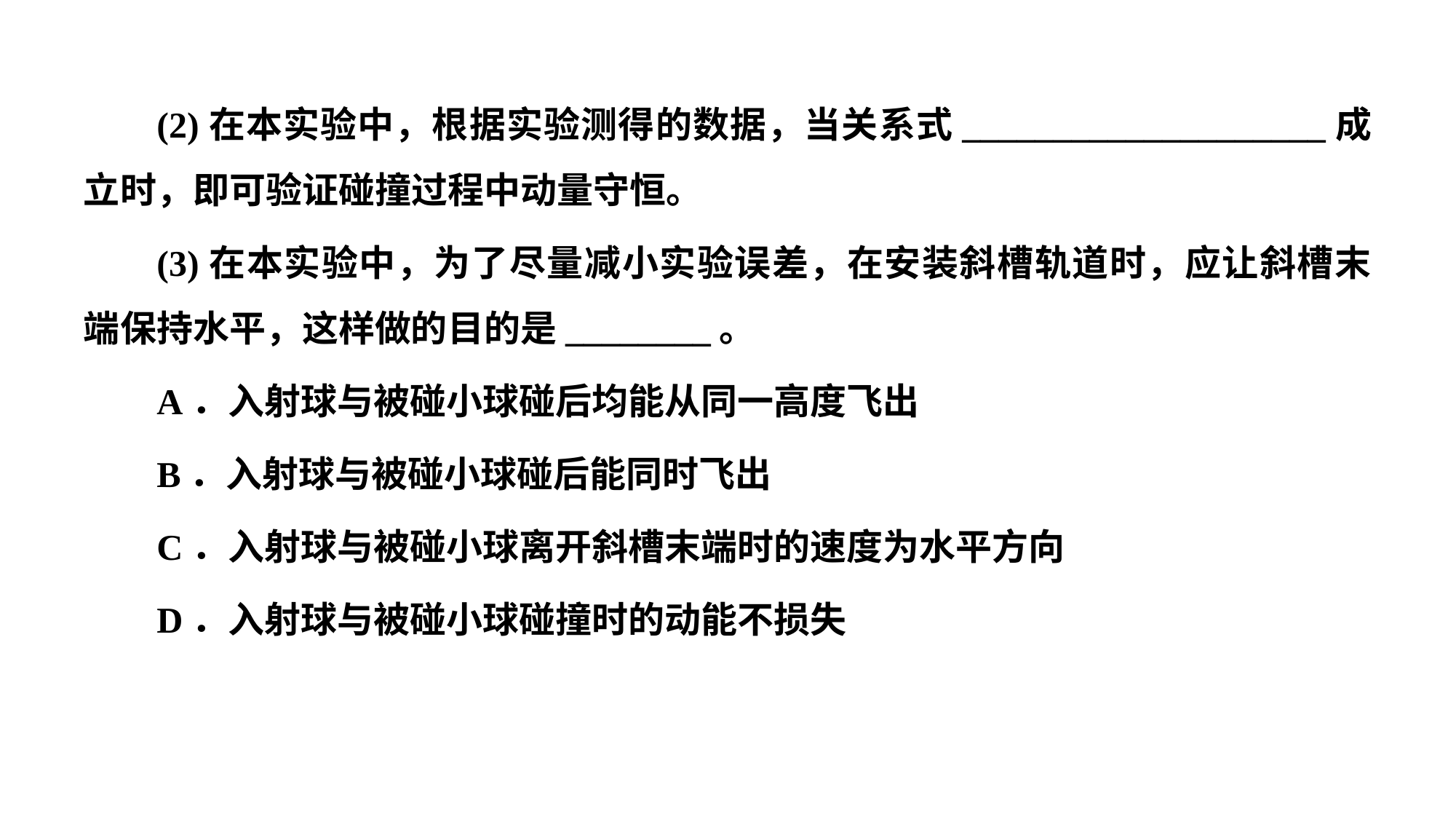

(2)在本实验中，根据实验测得的数据，当关系式____________________成立时，即可验证碰撞过程中动量守恒。
(3)在本实验中，为了尽量减小实验误差，在安装斜槽轨道时，应让斜槽末端保持水平，这样做的目的是________。
A．入射球与被碰小球碰后均能从同一高度飞出
B．入射球与被碰小球碰后能同时飞出
C．入射球与被碰小球离开斜槽末端时的速度为水平方向
D．入射球与被碰小球碰撞时的动能不损失